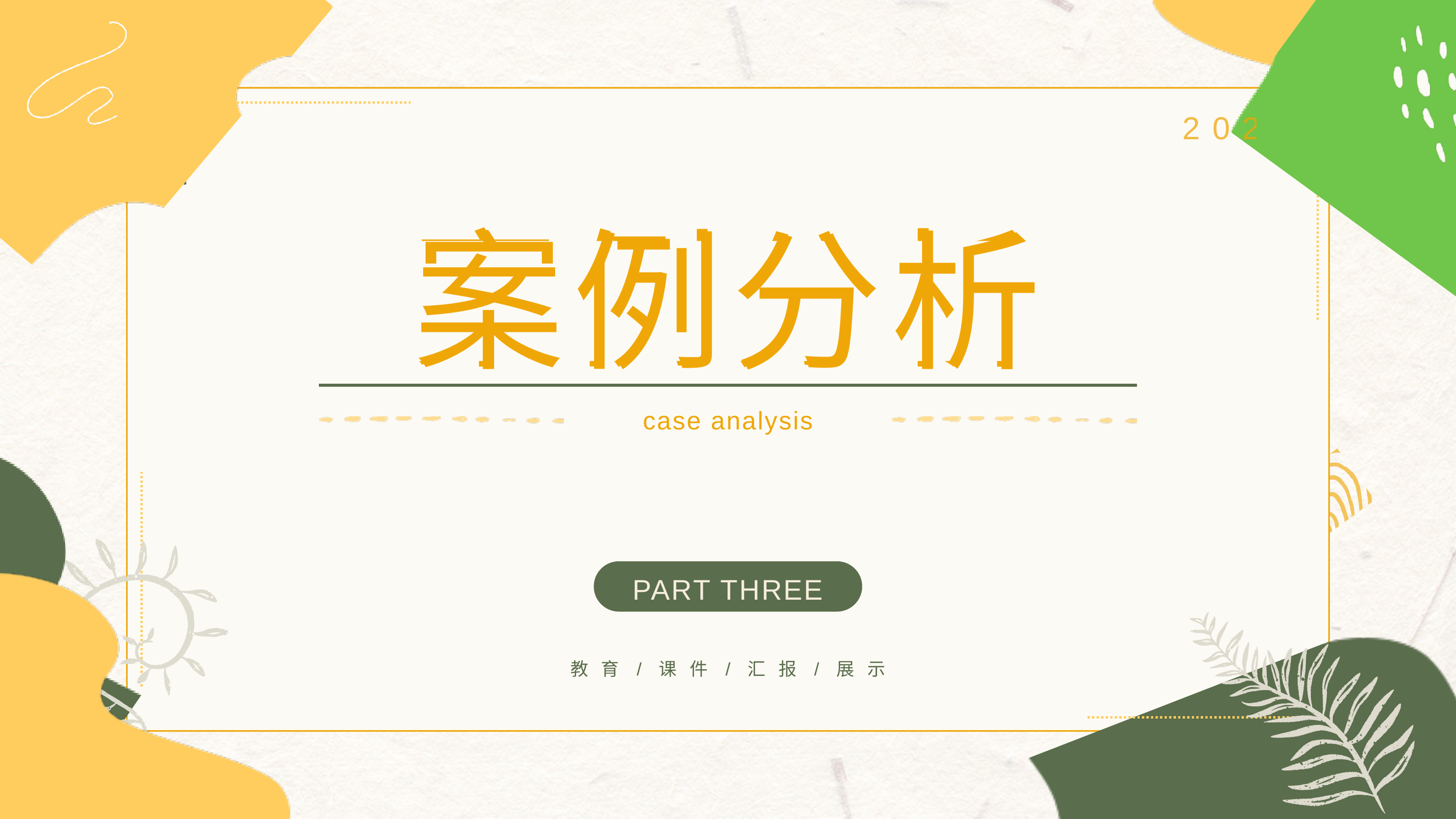

202X

案例分析
案例分析

case analysis

PART THREE

教育/课件/汇报/展示